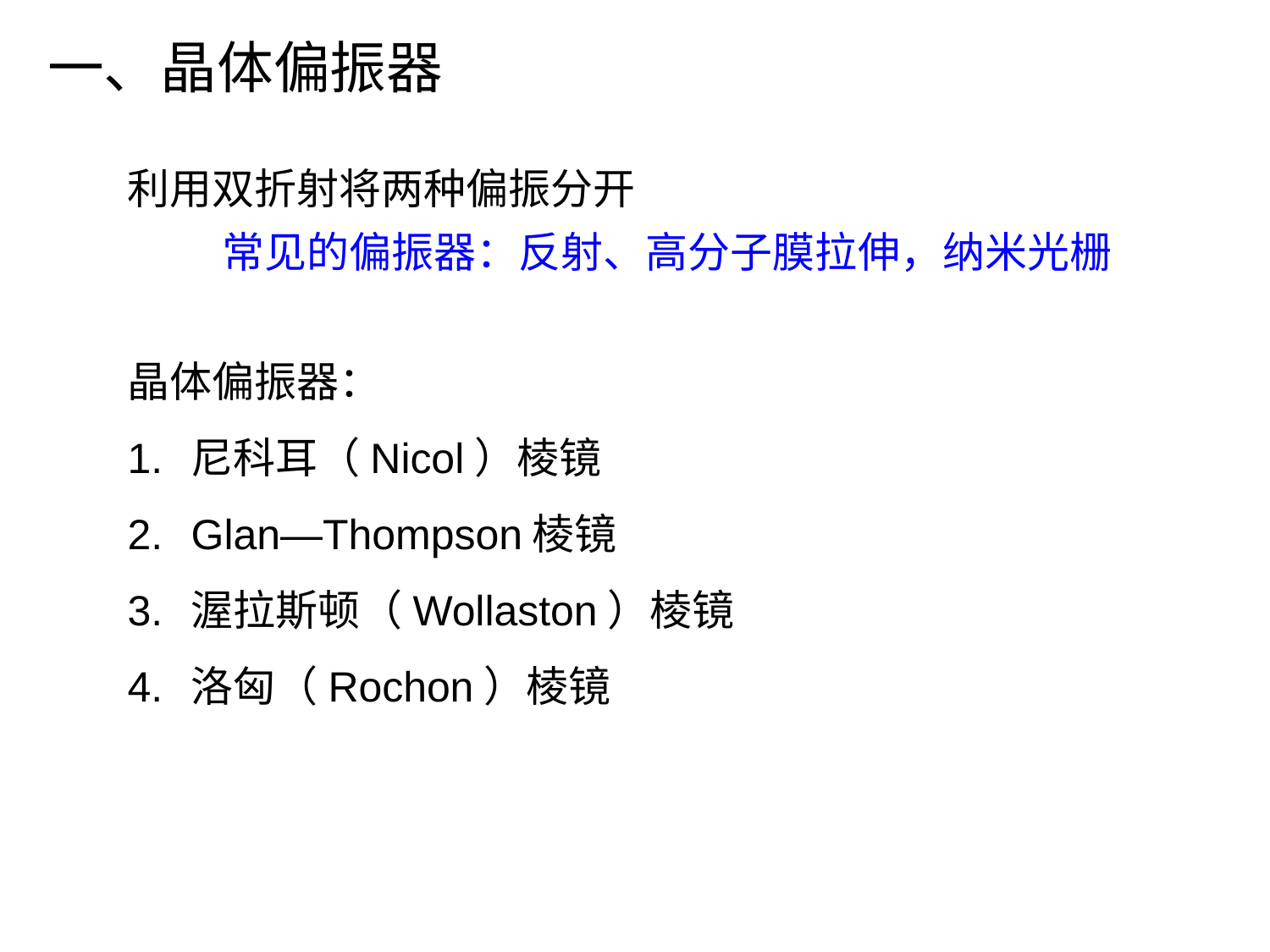

# 一、晶体偏振器
利用双折射将两种偏振分开
常见的偏振器：反射、高分子膜拉伸，纳米光栅
晶体偏振器：
尼科耳（Nicol）棱镜
Glan—Thompson棱镜
渥拉斯顿（Wollaston）棱镜
洛匈（Rochon）棱镜